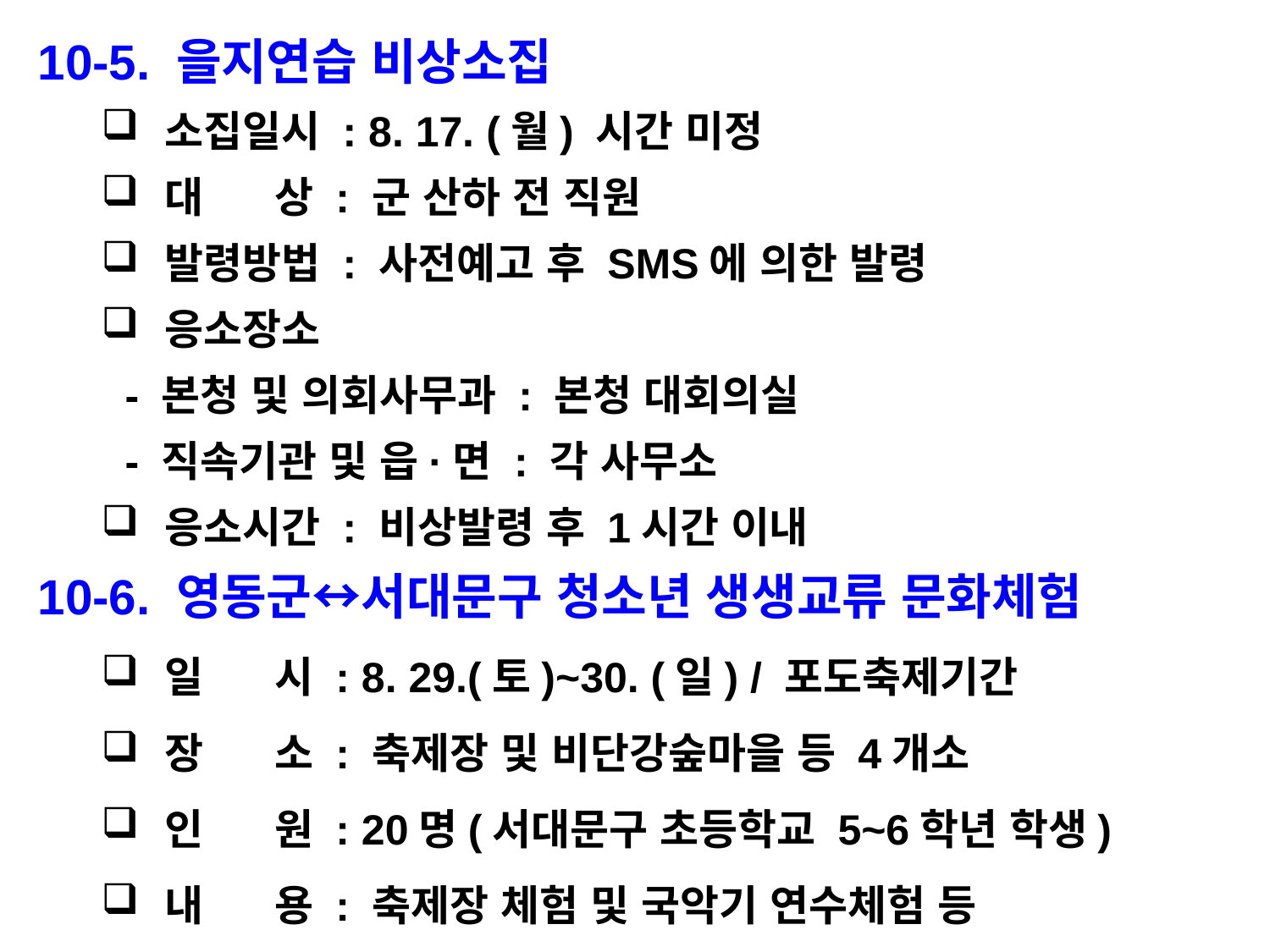

10-5. 을지연습 비상소집
소집일시 : 8. 17. (월) 시간 미정
대      상 : 군 산하 전 직원
발령방법 : 사전예고 후 SMS에 의한 발령
응소장소
  - 본청 및 의회사무과 : 본청 대회의실
  - 직속기관 및 읍·면 : 각 사무소
응소시간 : 비상발령 후 1시간 이내

10-6. 영동군↔서대문구 청소년 생생교류 문화체험
일      시 : 8. 29.(토)~30. (일) / 포도축제기간
장      소 : 축제장 및 비단강숲마을 등 4개소
인      원 : 20명(서대문구 초등학교 5~6학년 학생)
내      용 : 축제장 체험 및 국악기 연수체험 등